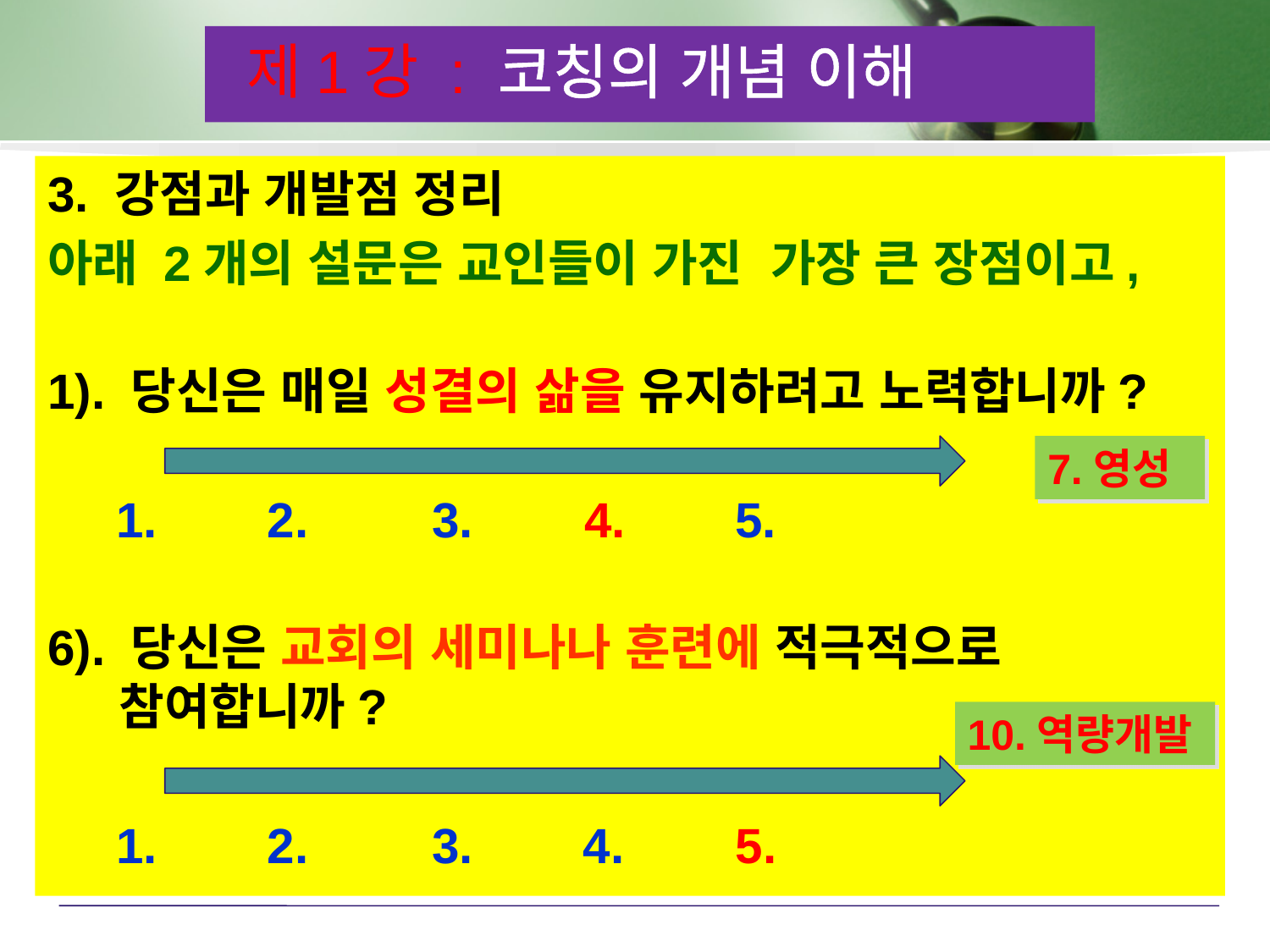

제1강 : 코칭의 개념 이해
3. 강점과 개발점 정리
아래 2개의 설문은 교인들이 가진  가장 큰 장점이고,

1). 당신은 매일 성결의 삶을 유지하려고 노력합니까?

     1.        2.         3.        4.        5.

6). 당신은 교회의 세미나나 훈련에 적극적으로 참여합니까?

     1.        2.         3.        4.        5.

7.영성

10.역량개발